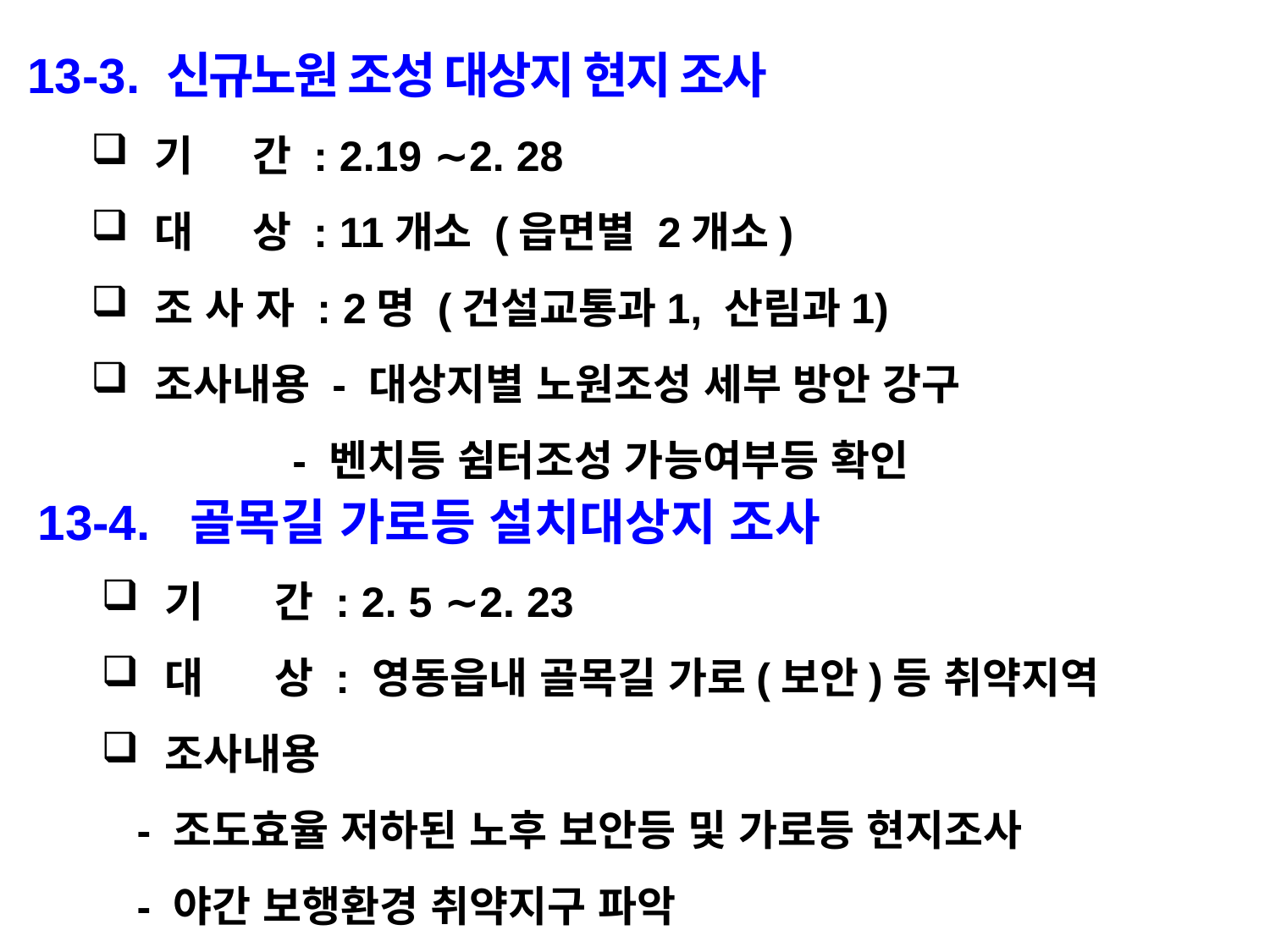

13-3. 신규노원 조성 대상지 현지 조사
기     간 : 2.19 ∼2. 28
대     상 : 11개소 (읍면별 2개소)
조 사 자 : 2명 (건설교통과1, 산림과1)
조사내용 - 대상지별 노원조성 세부 방안 강구
                 - 벤치등 쉼터조성 가능여부등 확인

13-4.  골목길 가로등 설치대상지 조사
기      간 : 2. 5 ∼2. 23
대      상 : 영동읍내 골목길 가로(보안)등 취약지역
조사내용
   - 조도효율 저하된 노후 보안등 및 가로등 현지조사
   - 야간 보행환경 취약지구 파악